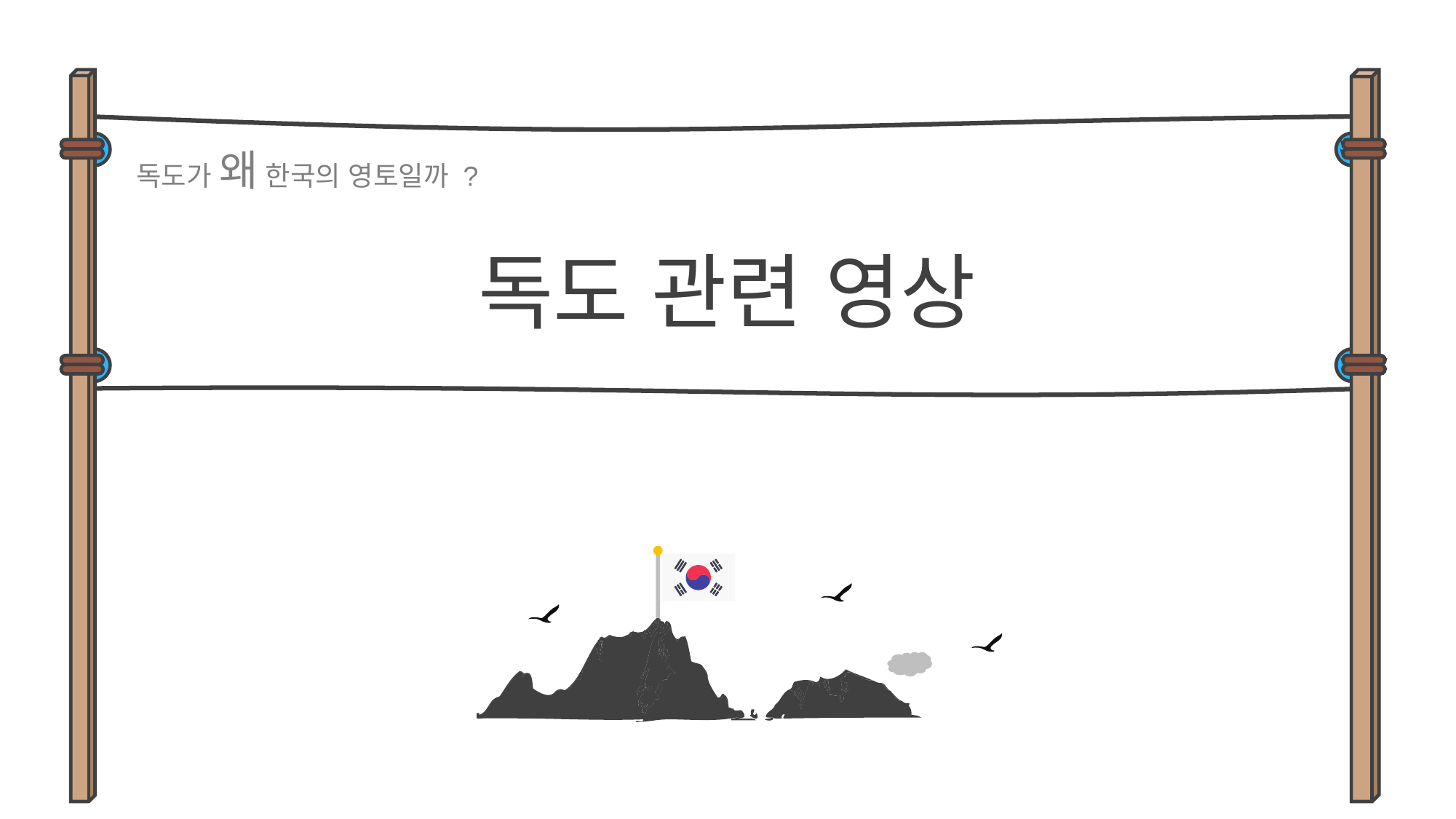

독도가 왜 한국의 영토일까 ?

독도 관련 영상